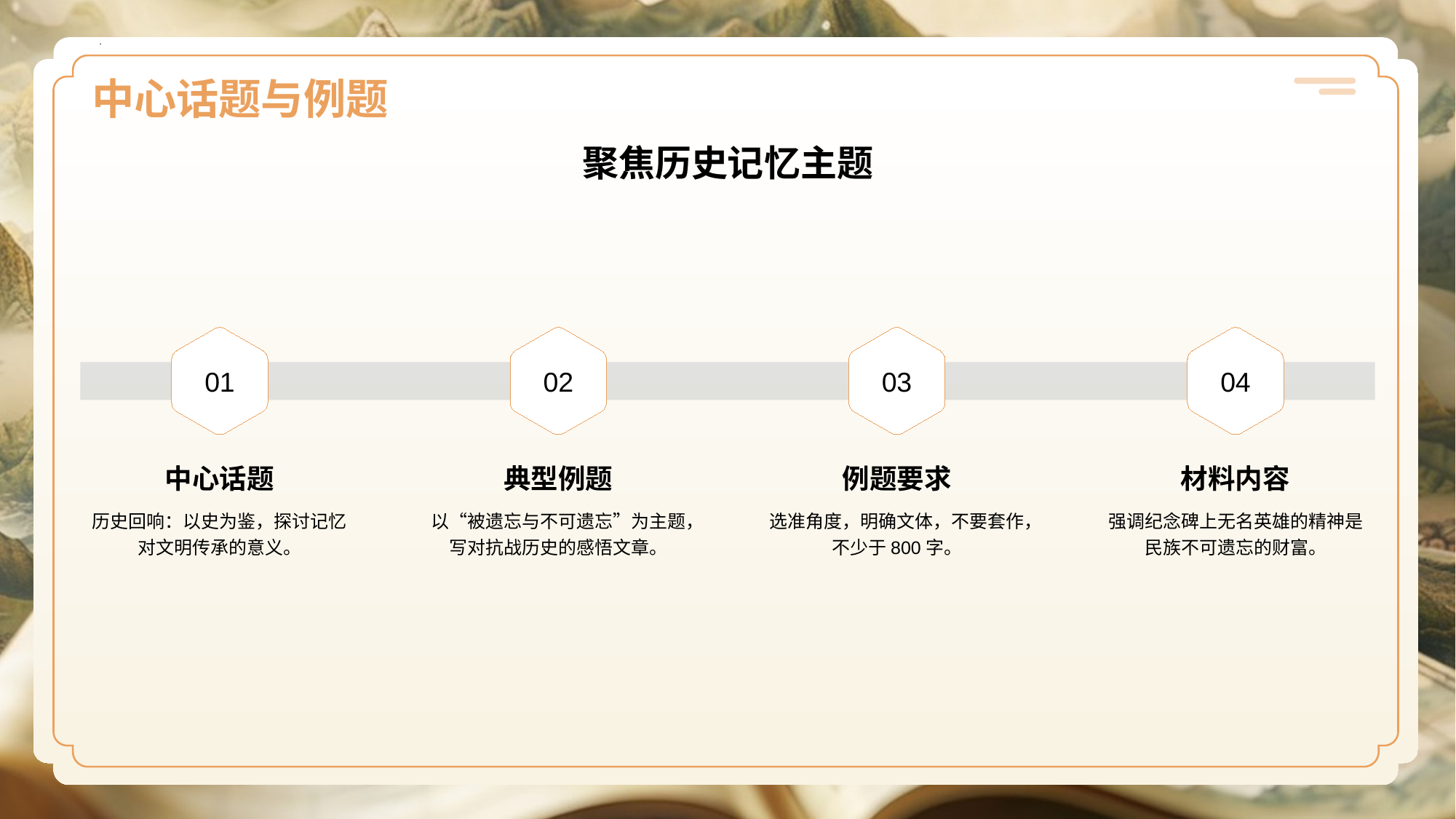

# 中心话题与例题
聚焦历史记忆主题
01
中心话题
历史回响：以史为鉴，探讨记忆对文明传承的意义。
02
典型例题
以“被遗忘与不可遗忘”为主题，写对抗战历史的感悟文章。
03
例题要求
选准角度，明确文体，不要套作，不少于800字。
04
材料内容
强调纪念碑上无名英雄的精神是民族不可遗忘的财富。